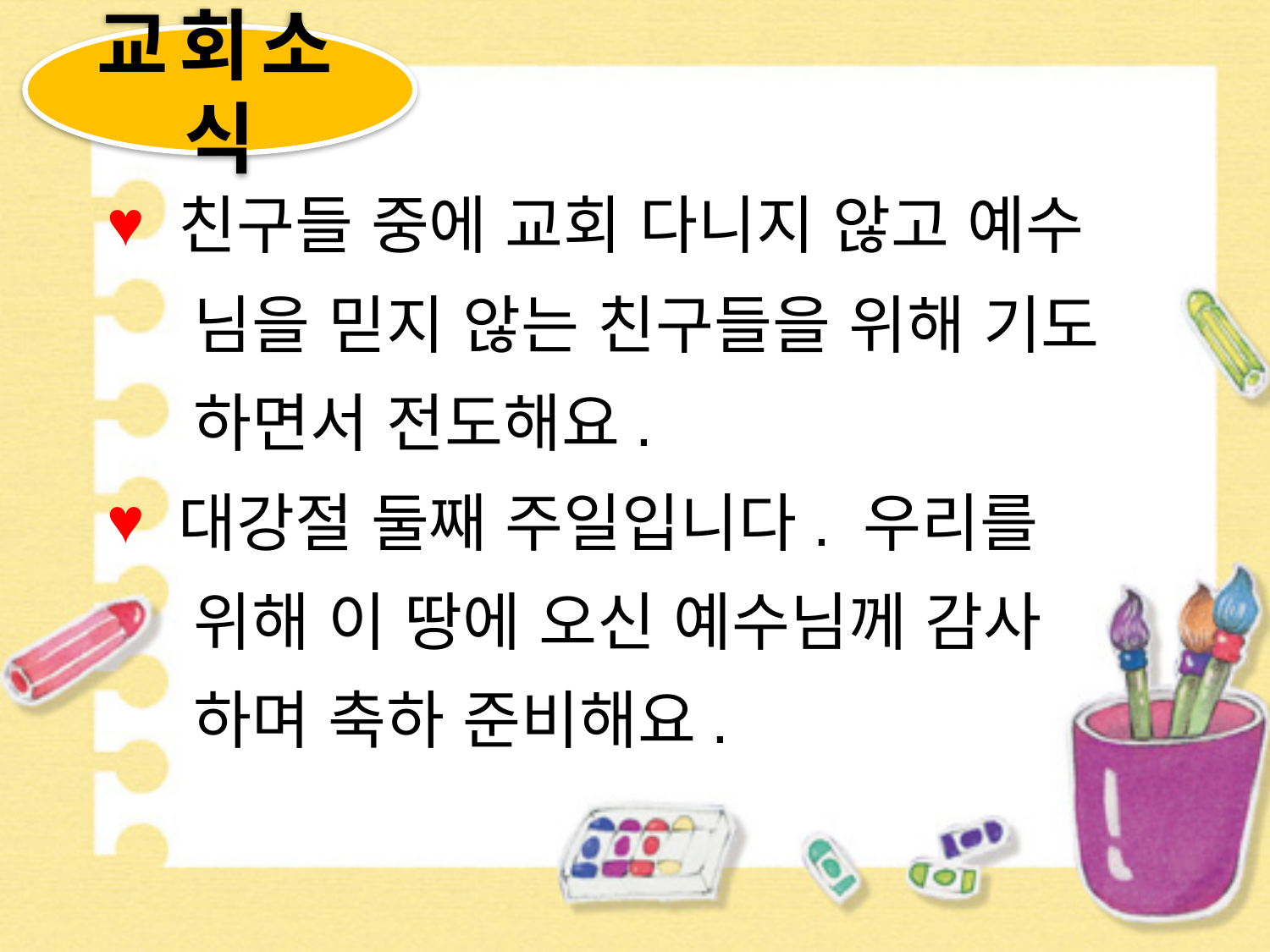

교회소식
 친구들 중에 교회 다니지 않고 예수
    님을 믿지 않는 친구들을 위해 기도
    하면서 전도해요.
 대강절 둘째 주일입니다. 우리를
    위해 이 땅에 오신 예수님께 감사
    하며 축하 준비해요.